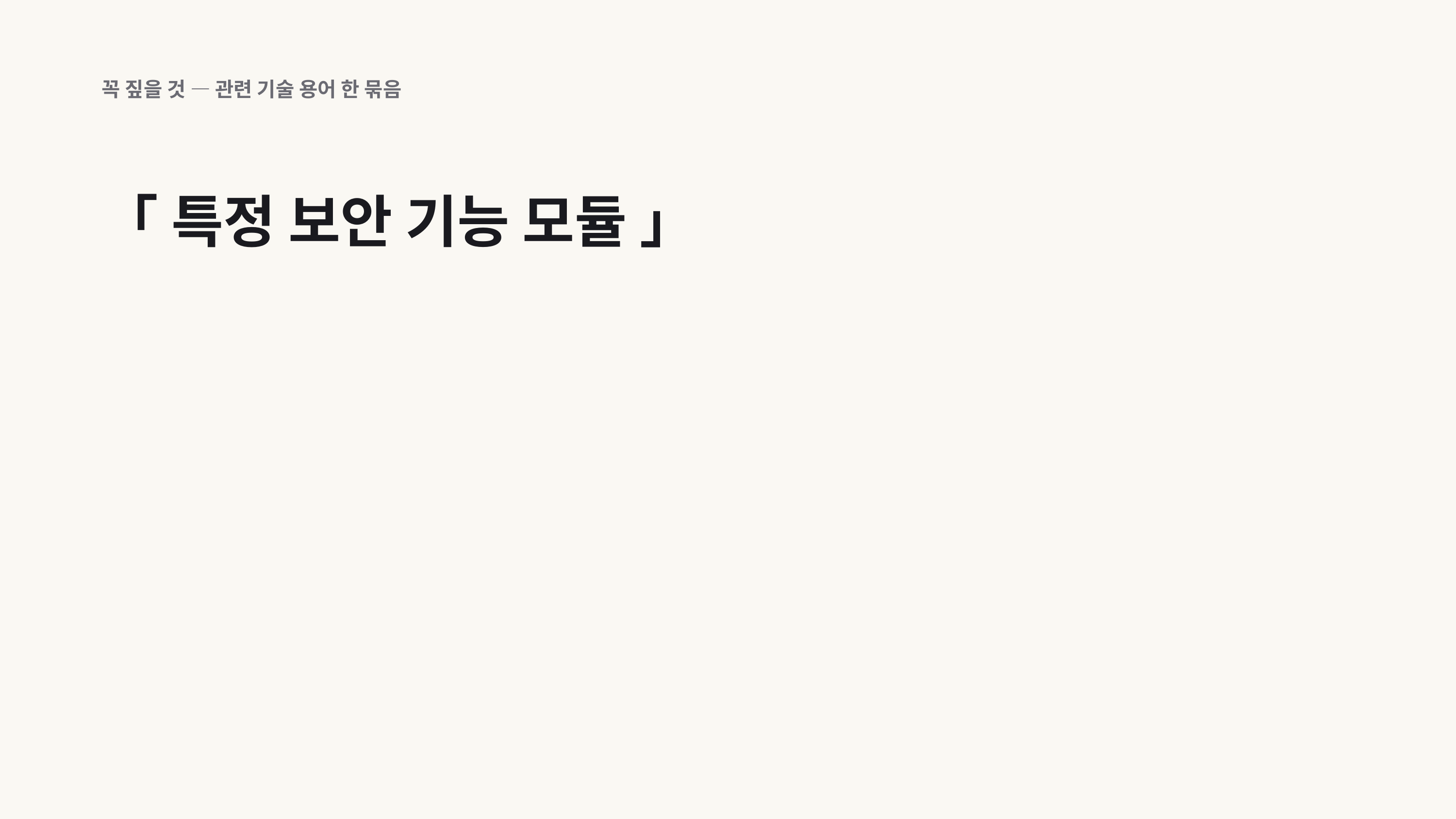

꼭 짚을 것 — 관련 기술 용어 한 묶음
「 특정 보안 기능 모듈 」